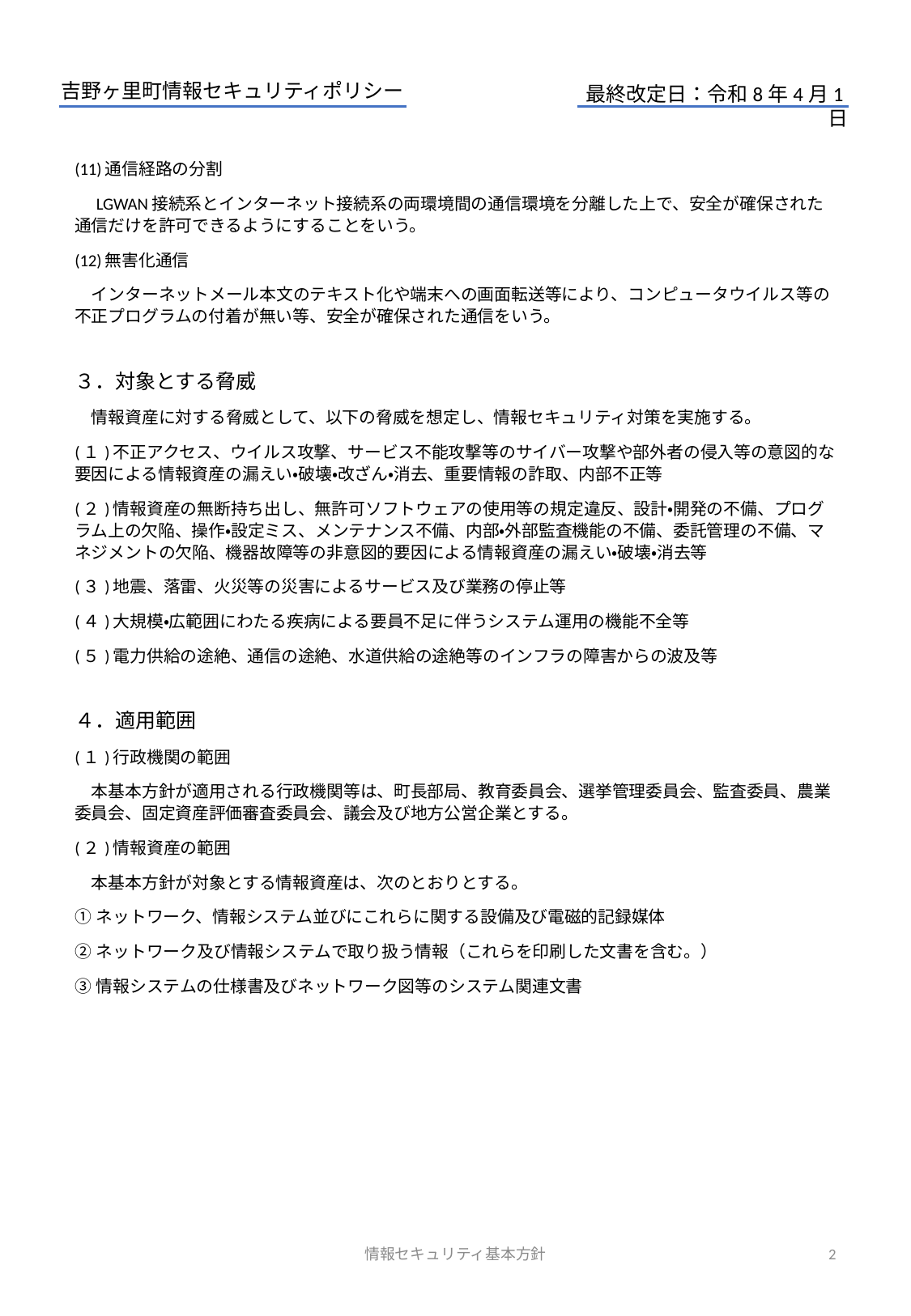

(11)通信経路の分割
　LGWAN接続系とインターネット接続系の両環境間の通信環境を分離した上で、安全が確保された通信だけを許可できるようにすることをいう。
(12)無害化通信
　インターネットメール本文のテキスト化や端末への画面転送等により、コンピュータウイルス等の不正プログラムの付着が無い等、安全が確保された通信をいう。

３．対象とする脅威
　情報資産に対する脅威として、以下の脅威を想定し、情報セキュリティ対策を実施する。
(１)不正アクセス、ウイルス攻撃、サービス不能攻撃等のサイバー攻撃や部外者の侵入等の意図的な要因による情報資産の漏えい・破壊・改ざん・消去、重要情報の詐取、内部不正等
(２)情報資産の無断持ち出し、無許可ソフトウェアの使用等の規定違反、設計・開発の不備、プログラム上の欠陥、操作・設定ミス、メンテナンス不備、内部・外部監査機能の不備、委託管理の不備、マネジメントの欠陥、機器故障等の非意図的要因による情報資産の漏えい・破壊・消去等
(３)地震、落雷、火災等の災害によるサービス及び業務の停止等
(４)大規模・広範囲にわたる疾病による要員不足に伴うシステム運用の機能不全等
(５)電力供給の途絶、通信の途絶、水道供給の途絶等のインフラの障害からの波及等

４．適用範囲
(１)行政機関の範囲
　本基本方針が適用される行政機関等は、町長部局、教育委員会、選挙管理委員会、監査委員、農業委員会、固定資産評価審査委員会、議会及び地方公営企業とする。
(２)情報資産の範囲
　本基本方針が対象とする情報資産は、次のとおりとする。
①ネットワーク、情報システム並びにこれらに関する設備及び電磁的記録媒体
②ネットワーク及び情報システムで取り扱う情報（これらを印刷した文書を含む。）
③情報システムの仕様書及びネットワーク図等のシステム関連文書

情報セキュリティ基本方針
2